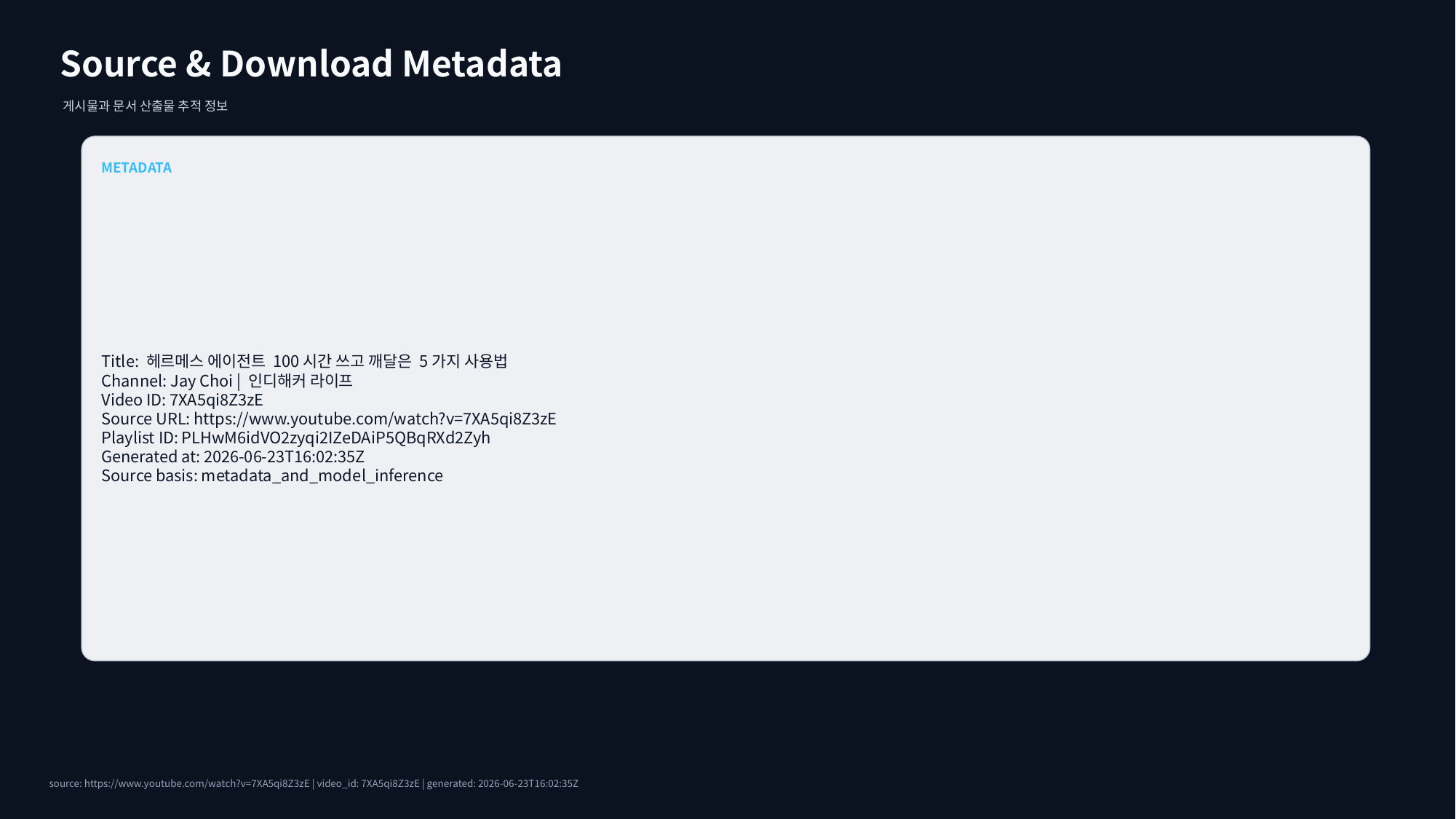

Source & Download Metadata
게시물과 문서 산출물 추적 정보

METADATA
Title: 헤르메스 에이전트 100시간 쓰고 깨달은 5가지 사용법
Channel: Jay Choi | 인디해커 라이프
Video ID: 7XA5qi8Z3zE
Source URL: https://www.youtube.com/watch?v=7XA5qi8Z3zE
Playlist ID: PLHwM6idVO2zyqi2IZeDAiP5QBqRXd2Zyh
Generated at: 2026-06-23T16:02:35Z
Source basis: metadata_and_model_inference
source: https://www.youtube.com/watch?v=7XA5qi8Z3zE | video_id: 7XA5qi8Z3zE | generated: 2026-06-23T16:02:35Z